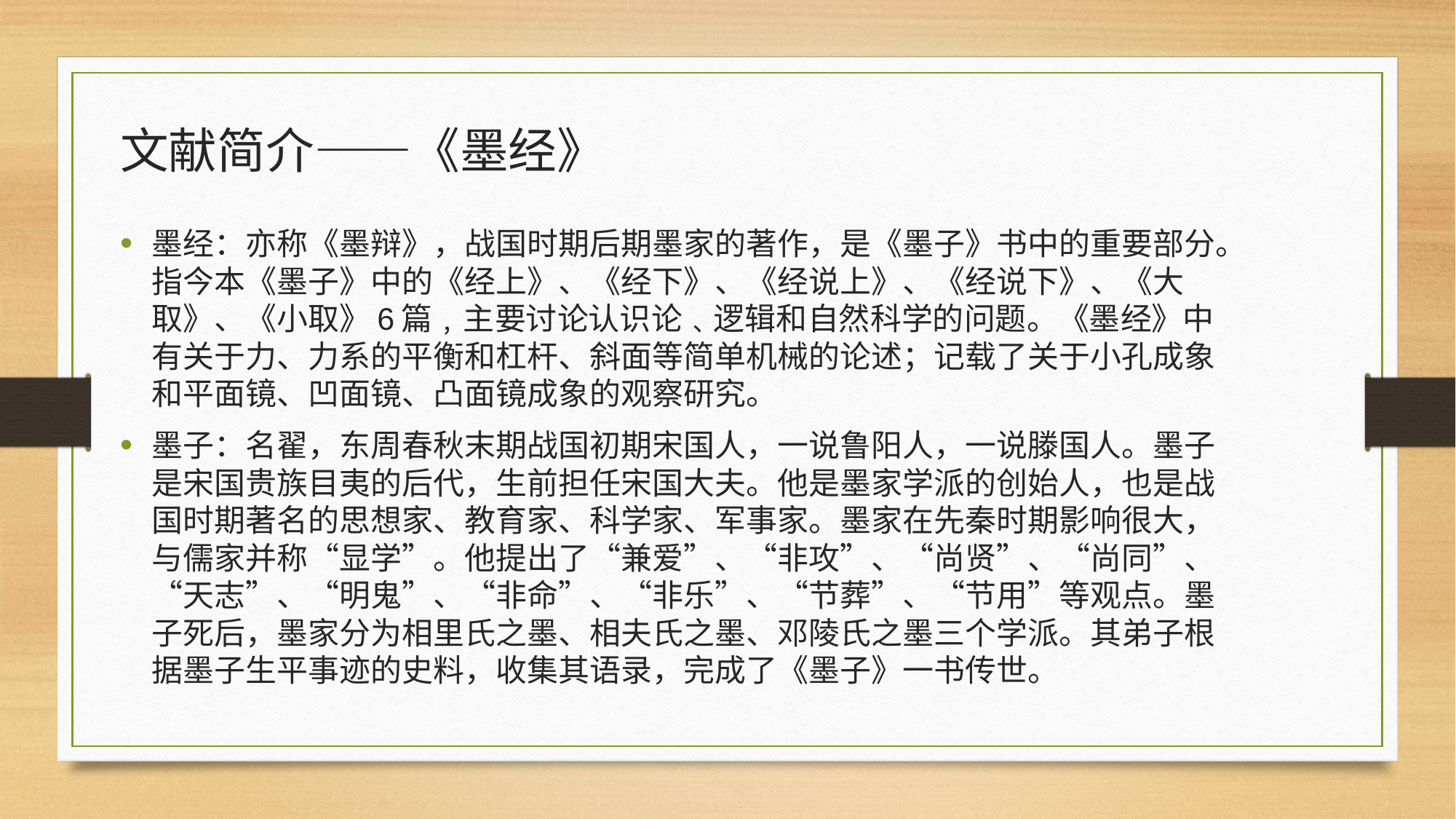

文献简介——《墨经》
墨经：亦称《墨辩》，战国时期后期墨家的著作，是《墨子》书中的重要部分。指今本《墨子》中的《经上》、《经下》、《经说上》、《经说下》、《大取》、《小取》6篇﹐主要讨论认识论﹑逻辑和自然科学的问题。《墨经》中有关于力、力系的平衡和杠杆、斜面等简单机械的论述；记载了关于小孔成象和平面镜、凹面镜、凸面镜成象的观察研究。
墨子：名翟，东周春秋末期战国初期宋国人，一说鲁阳人，一说滕国人。墨子是宋国贵族目夷的后代，生前担任宋国大夫。他是墨家学派的创始人，也是战国时期著名的思想家、教育家、科学家、军事家。墨家在先秦时期影响很大，与儒家并称“显学”。他提出了“兼爱”、“非攻”、“尚贤”、“尚同”、“天志”、“明鬼”、“非命”、“非乐”、“节葬”、“节用”等观点。墨子死后，墨家分为相里氏之墨、相夫氏之墨、邓陵氏之墨三个学派。其弟子根据墨子生平事迹的史料，收集其语录，完成了《墨子》一书传世。